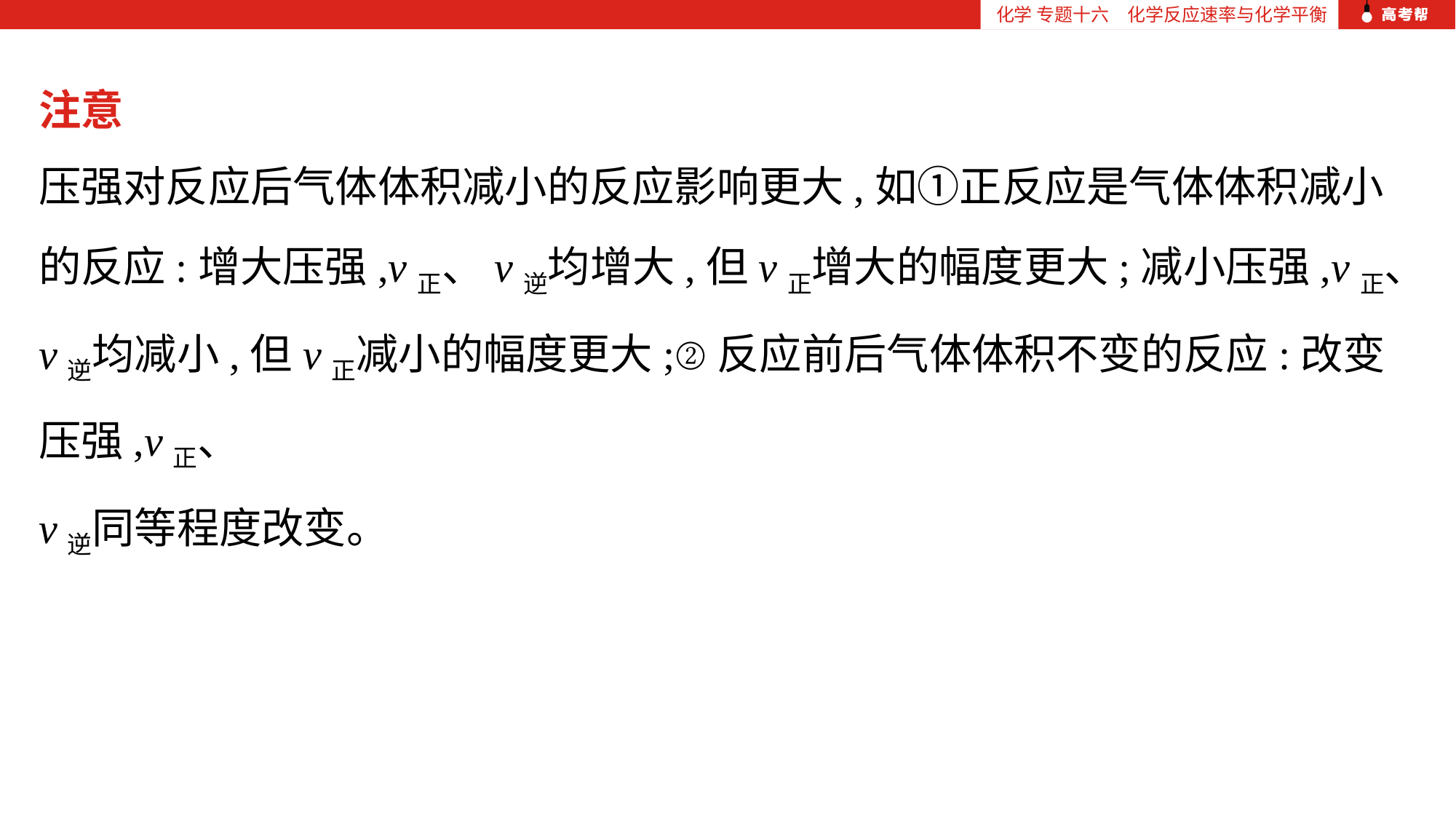

化学 专题十六　化学反应速率与化学平衡
注意
压强对反应后气体体积减小的反应影响更大,如①正反应是气体体积减小的反应:增大压强,v正、v逆均增大,但v正增大的幅度更大;减小压强,v正、v逆均减小,但v正减小的幅度更大;②反应前后气体体积不变的反应:改变压强,v正、
v逆同等程度改变。